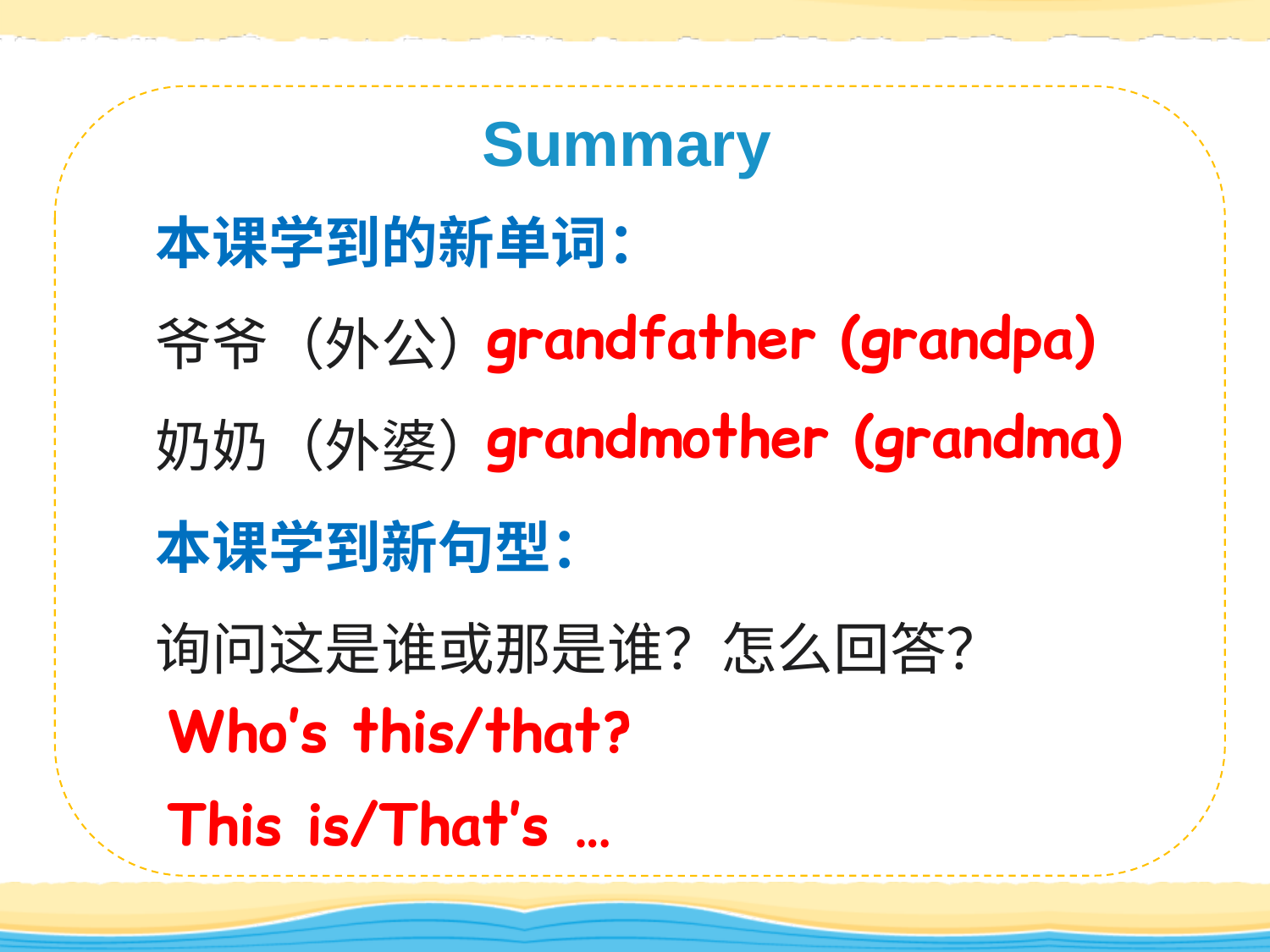

Summary
本课学到的新单词：
爷爷（外公）
奶奶（外婆）
本课学到新句型：
询问这是谁或那是谁？怎么回答？
grandfather (grandpa)
grandmother (grandma)
Who’s this/that?
This is/That’s …